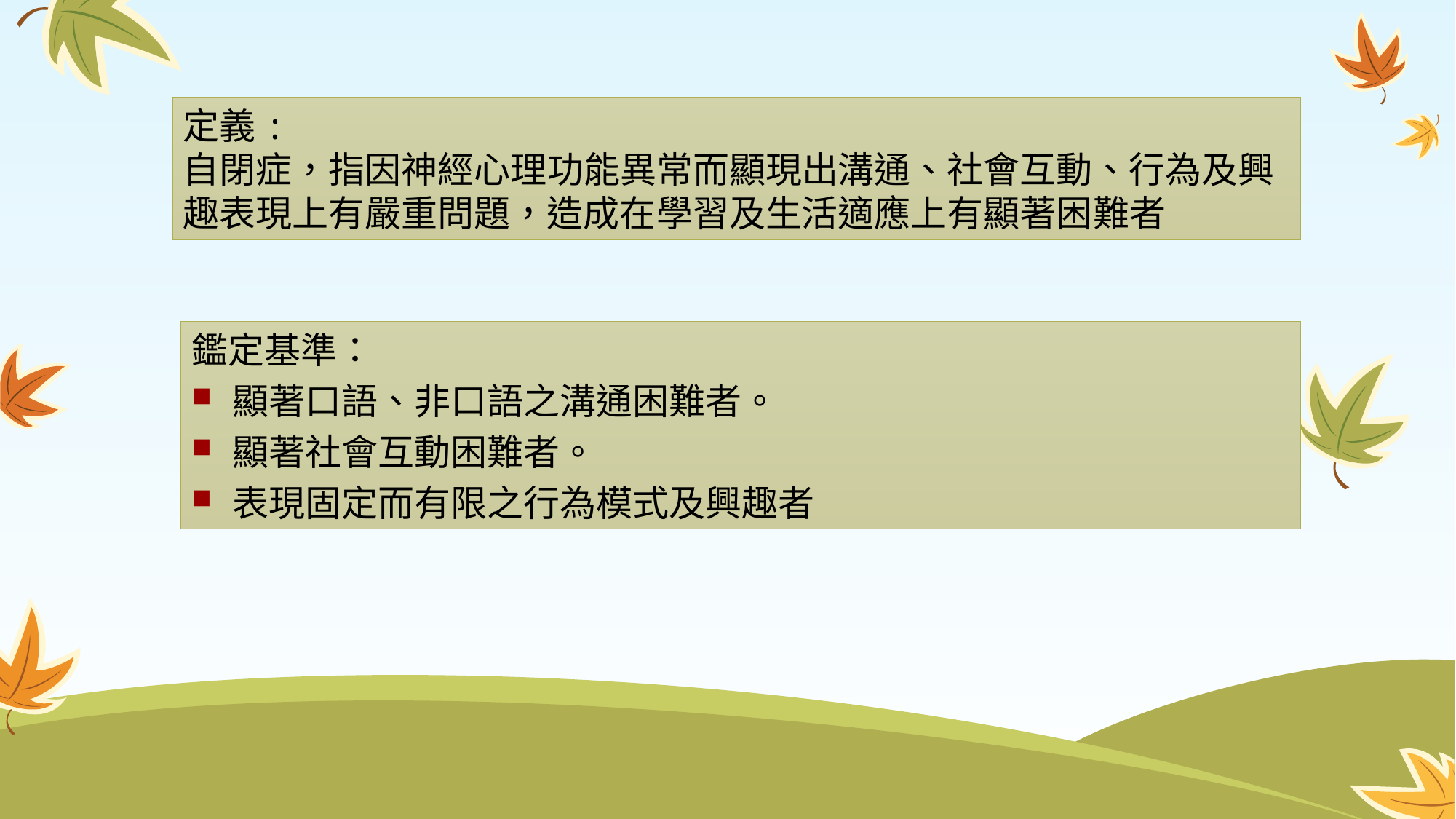

定義:
自閉症，指因神經心理功能異常而顯現出溝通、社會互動、行為及興趣表現上有嚴重問題，造成在學習及生活適應上有顯著困難者
鑑定基準：
顯著口語、非口語之溝通困難者。
顯著社會互動困難者。
表現固定而有限之行為模式及興趣者